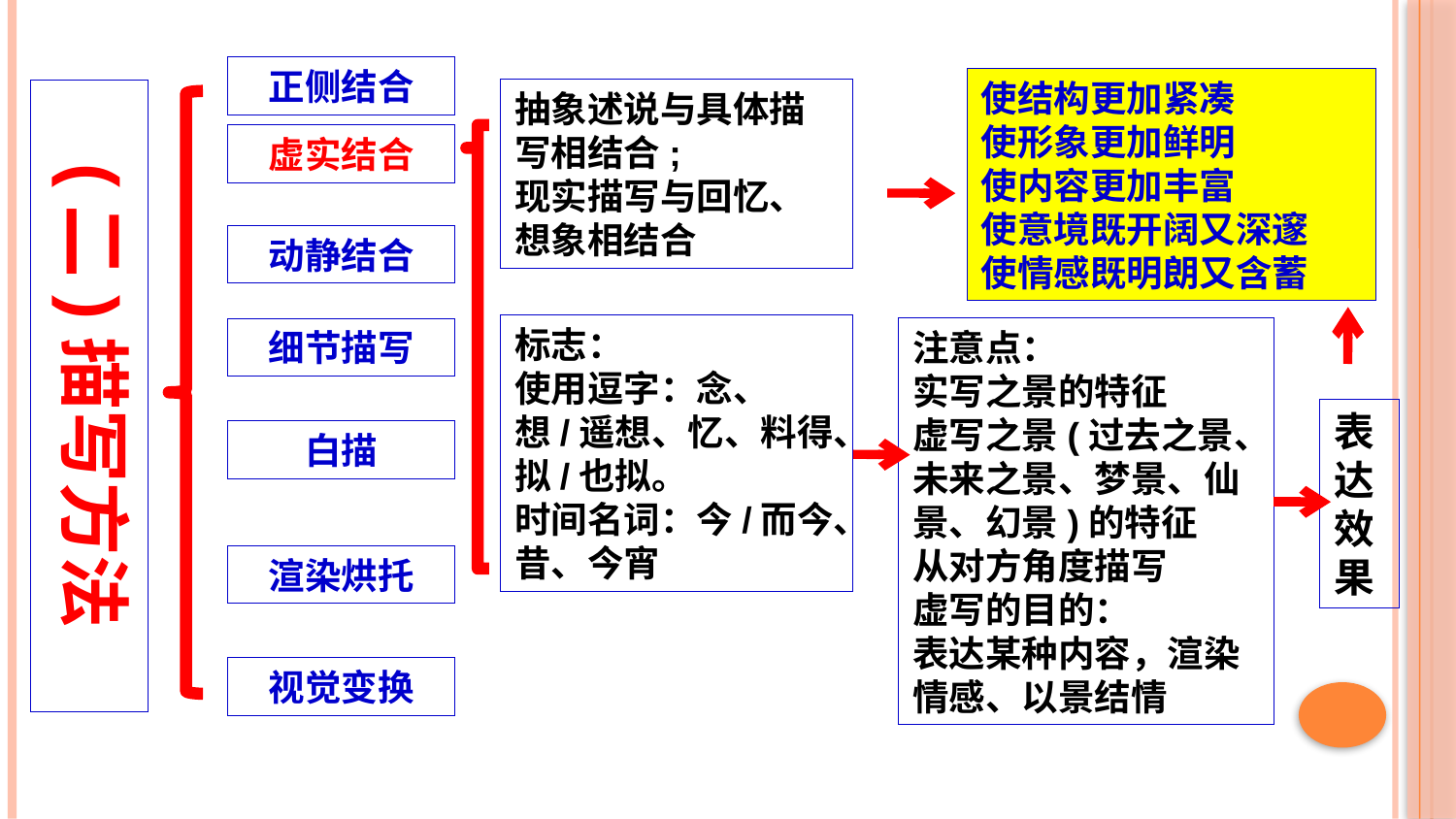

正侧结合
使结构更加紧凑
使形象更加鲜明
使内容更加丰富
使意境既开阔又深邃
使情感既明朗又含蓄
(二)描写方法
抽象述说与具体描写相结合;
现实描写与回忆、想象相结合

虚实结合

动静结合
标志：
使用逗字：念、想/遥想、忆、料得、拟/也拟。
时间名词：今/而今、昔、今宵
注意点：
实写之景的特征
虚写之景(过去之景、未来之景、梦景、仙景、幻景)的特征
从对方角度描写
虚写的目的：
表达某种内容，渲染情感、以景结情
细节描写
表达效果
白描
渲染烘托
视觉变换